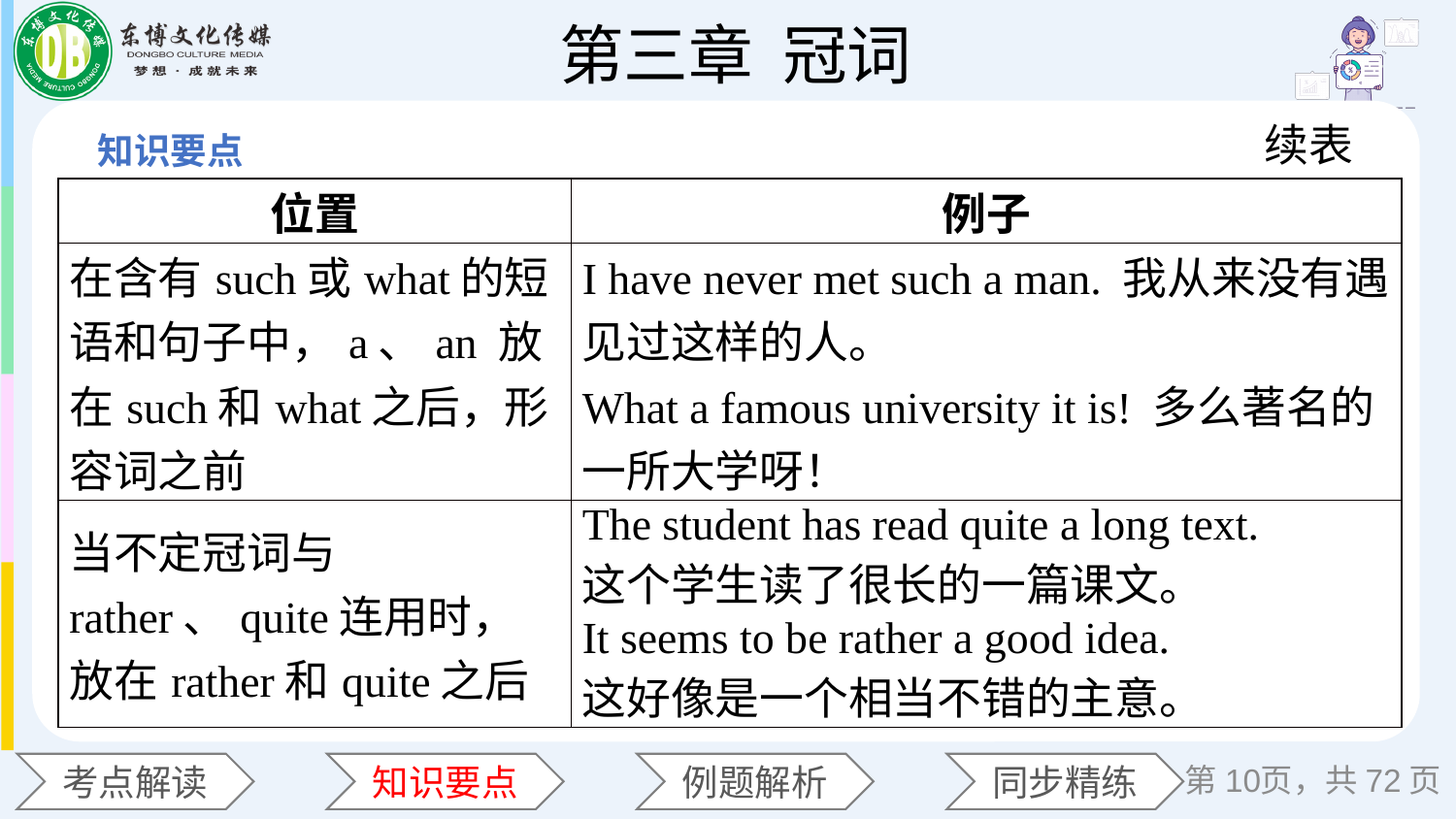

续表
| 位置 | 例子 |
| --- | --- |
| 在含有such或what的短语和句子中，a、an 放在such和what之后，形容词之前 | I have never met such a man. 我从来没有遇见过这样的人。 What a famous university it is! 多么著名的一所大学呀！ |
| 当不定冠词与rather、quite连用时，放在rather和quite之后 | The student has read quite a long text. 这个学生读了很长的一篇课文。 It seems to be rather a good idea. 这好像是一个相当不错的主意。 |

第10页，共72页